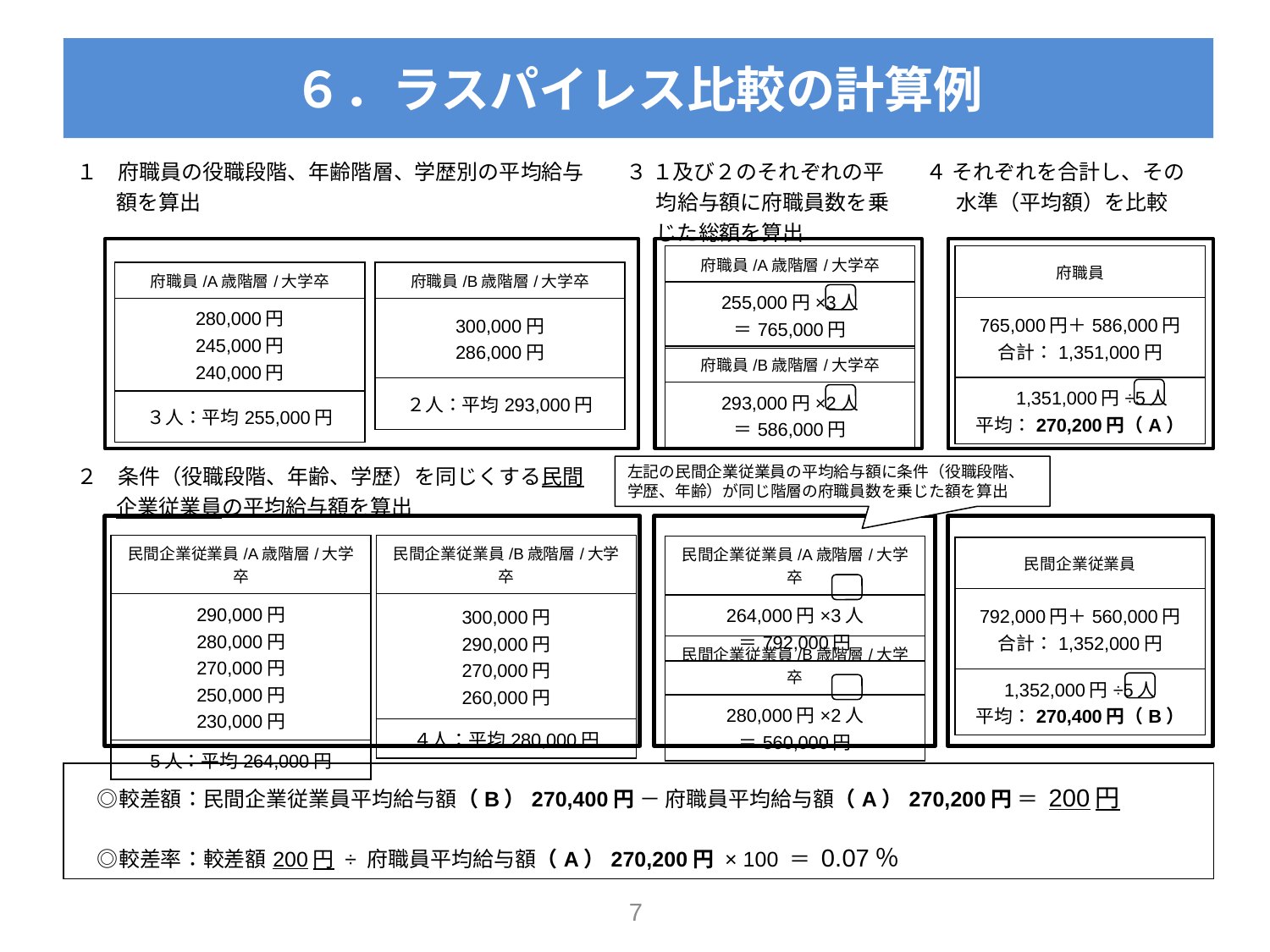

６．ラスパイレス比較の計算例
| １　府職員の役職段階、年齢階層、学歴別の平均給与額を算出 | ３ １及び２のそれぞれの平均給与額に府職員数を乗じた総額を算出 | ４ それぞれを合計し、その水準（平均額）を比較 |
| --- | --- | --- |
| ２　条件（役職段階、年齢、学歴）を同じくする民間企業従業員の平均給与額を算出 |  |  |
| ◎較差額：民間企業従業員平均給与額（B）270,400円 － 府職員平均給与額（A）270,200円 ＝ 200円 　◎較差率：較差額200円 ÷ 府職員平均給与額（A）270,200円 × 100 ＝ 0.07％ |  |  |

| 府職員/A歳階層/大学卒 |
| --- |
| 255,000円×3人 ＝765,000円 |
| 府職員 |
| --- |
| 765,000円＋586,000円 合計：1,351,000円 |
| 1,351,000円÷5人 平均：270,200円（A） |
| 府職員/A歳階層/大学卒 |
| --- |
| 280,000円 245,000円 240,000円 |
| ３人：平均255,000円 |
| 府職員/B歳階層/大学卒 |
| --- |
| 300,000円 286,000円 |
| ２人：平均293,000円 |

| 府職員/B歳階層/大学卒 |
| --- |
| 293,000円×2人 ＝586,000円 |

左記の民間企業従業員の平均給与額に条件（役職段階、学歴、年齢）が同じ階層の府職員数を乗じた額を算出

| 民間企業従業員/A歳階層/大学卒 |
| --- |
| 290,000円 280,000円 270,000円 250,000円 230,000円 |
| 5人：平均264,000円 |
| 民間企業従業員/B歳階層/大学卒 |
| --- |
| 300,000円 290,000円 270,000円 260,000円 |
| ４人：平均280,000円 |
| 民間企業従業員/A歳階層/大学卒 |
| --- |
| 264,000円×3人 ＝792,000円 |
| 民間企業従業員 |
| --- |
| 792,000円＋560,000円 合計：1,352,000円 |
| 1,352,000円÷5人 平均：270,400円（B） |

| 民間企業従業員/B歳階層/大学卒 |
| --- |
| 280,000円×2人 ＝560,000円 |

7